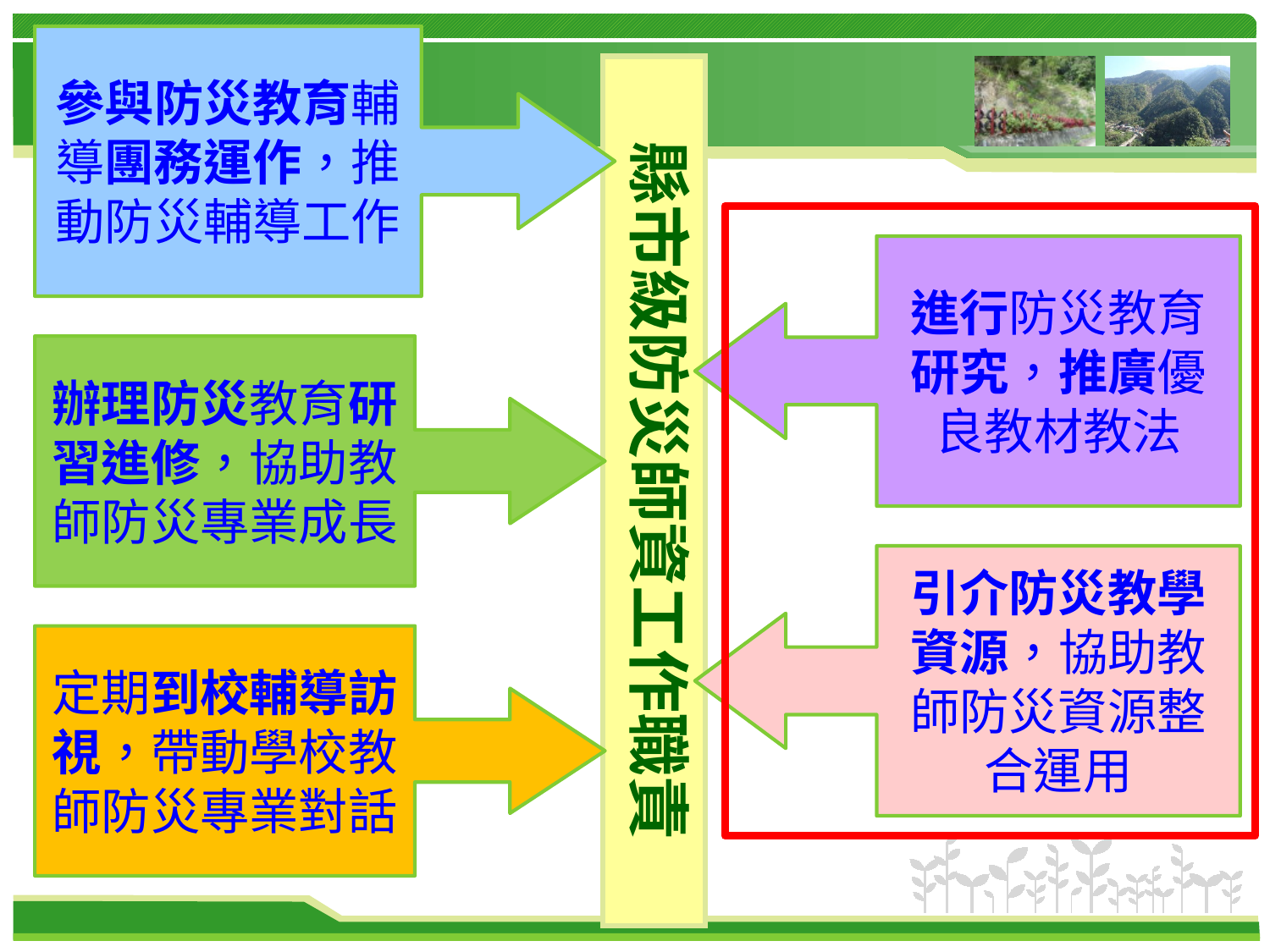

參與防災教育輔
導團務運作，推
動防災輔導工作
縣市級防災師資工作職責

進行防災教育
研究，推廣優
良教材教法
辦理防災教育研
習進修，協助教
師防災專業成長
引介防災教學
資源，協助教
師防災資源整
合運用
定期到校輔導訪
視，帶動學校教
師防災專業對話